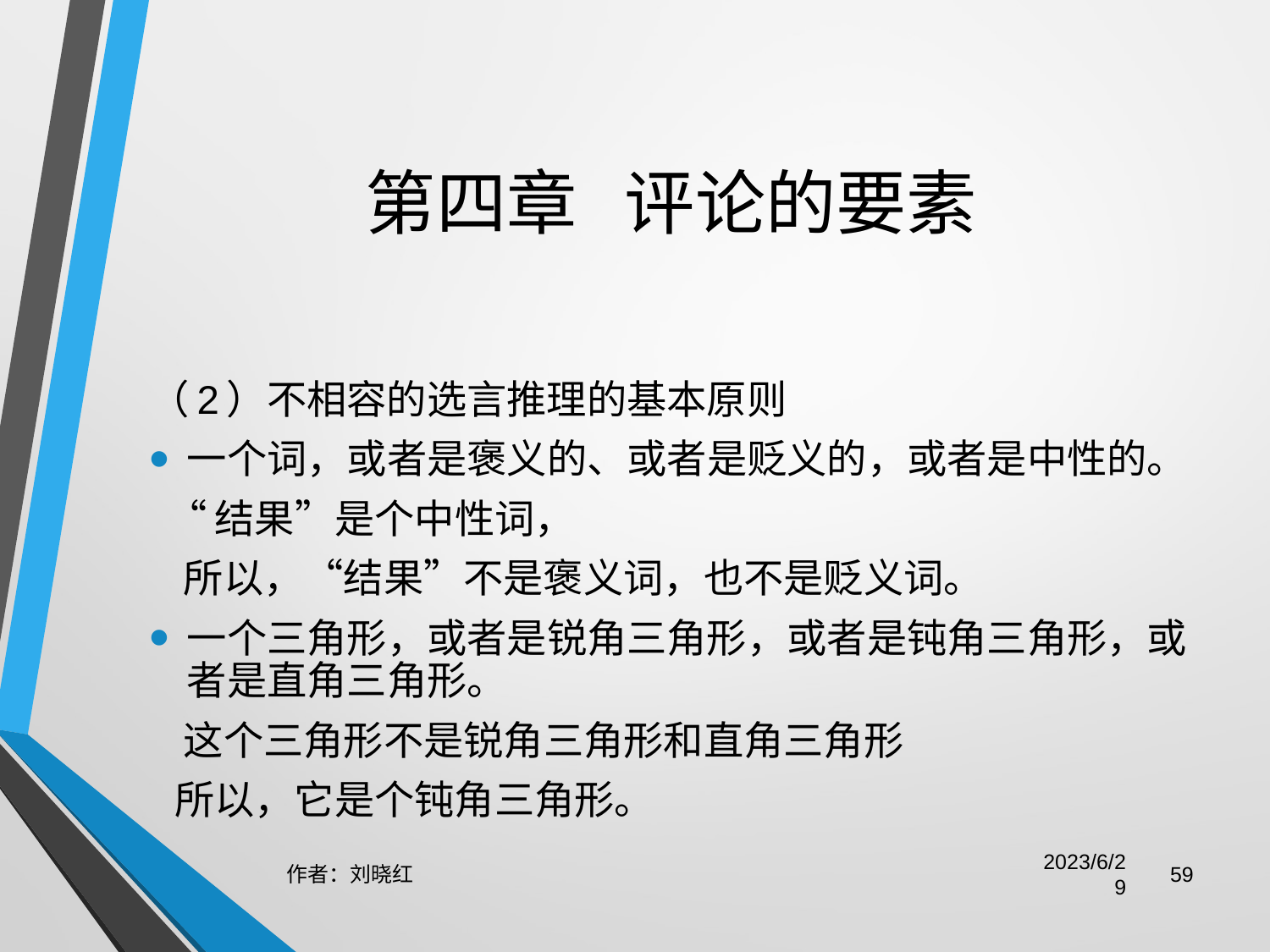

# 第四章   评论的要素
（2）不相容的选言推理的基本原则
一个词，或者是褒义的、或者是贬义的，或者是中性的。
  “结果”是个中性词，
   所以，“结果”不是褒义词，也不是贬义词。
一个三角形，或者是锐角三角形，或者是钝角三角形，或者是直角三角形。
   这个三角形不是锐角三角形和直角三角形
  所以，它是个钝角三角形。
作者：刘晓红
2023/6/29
59